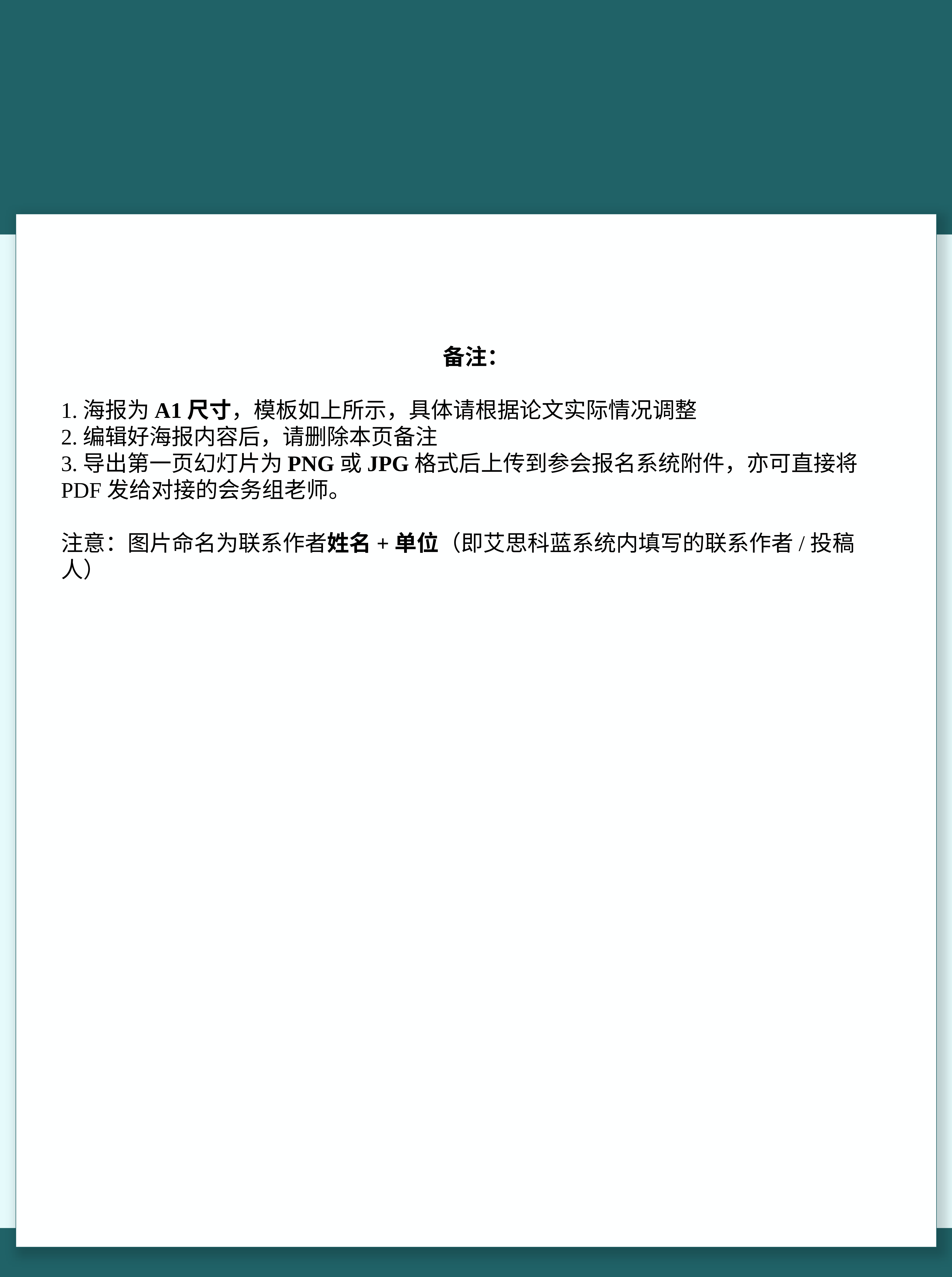

备注：

1.海报为A1尺寸，模板如上所示，具体请根据论文实际情况调整
2.编辑好海报内容后，请删除本页备注
3.导出第一页幻灯片为PNG或JPG格式后上传到参会报名系统附件，亦可直接将PDF发给对接的会务组老师。

注意：图片命名为联系作者姓名+单位（即艾思科蓝系统内填写的联系作者/投稿人）